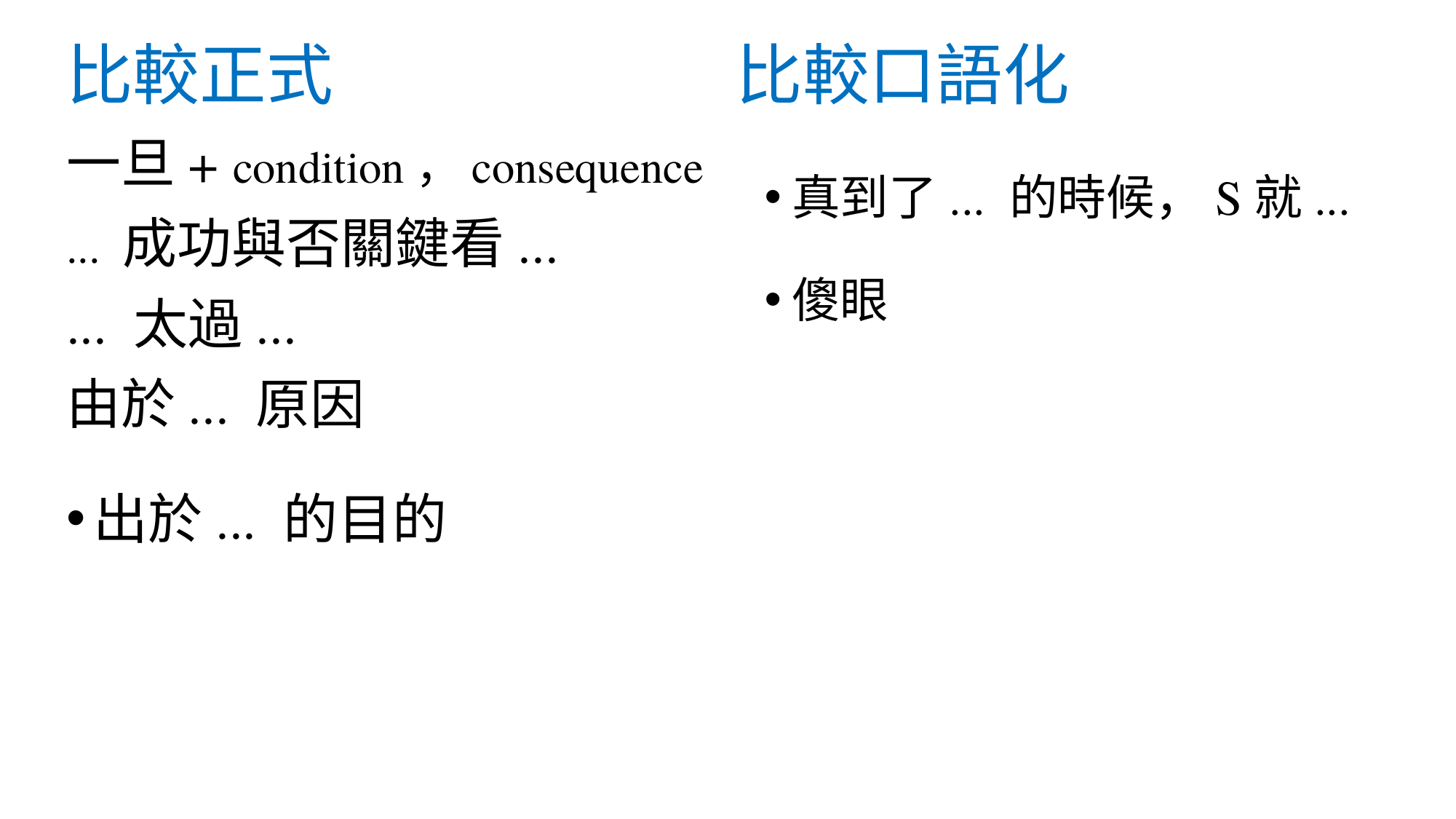

# 比較正式                           比較口語化
一旦+ condition，consequence
... 成功與否關鍵看...
... 太過...
由於... 原因
出於... 的目的
真到了... 的時候，S就...
傻眼